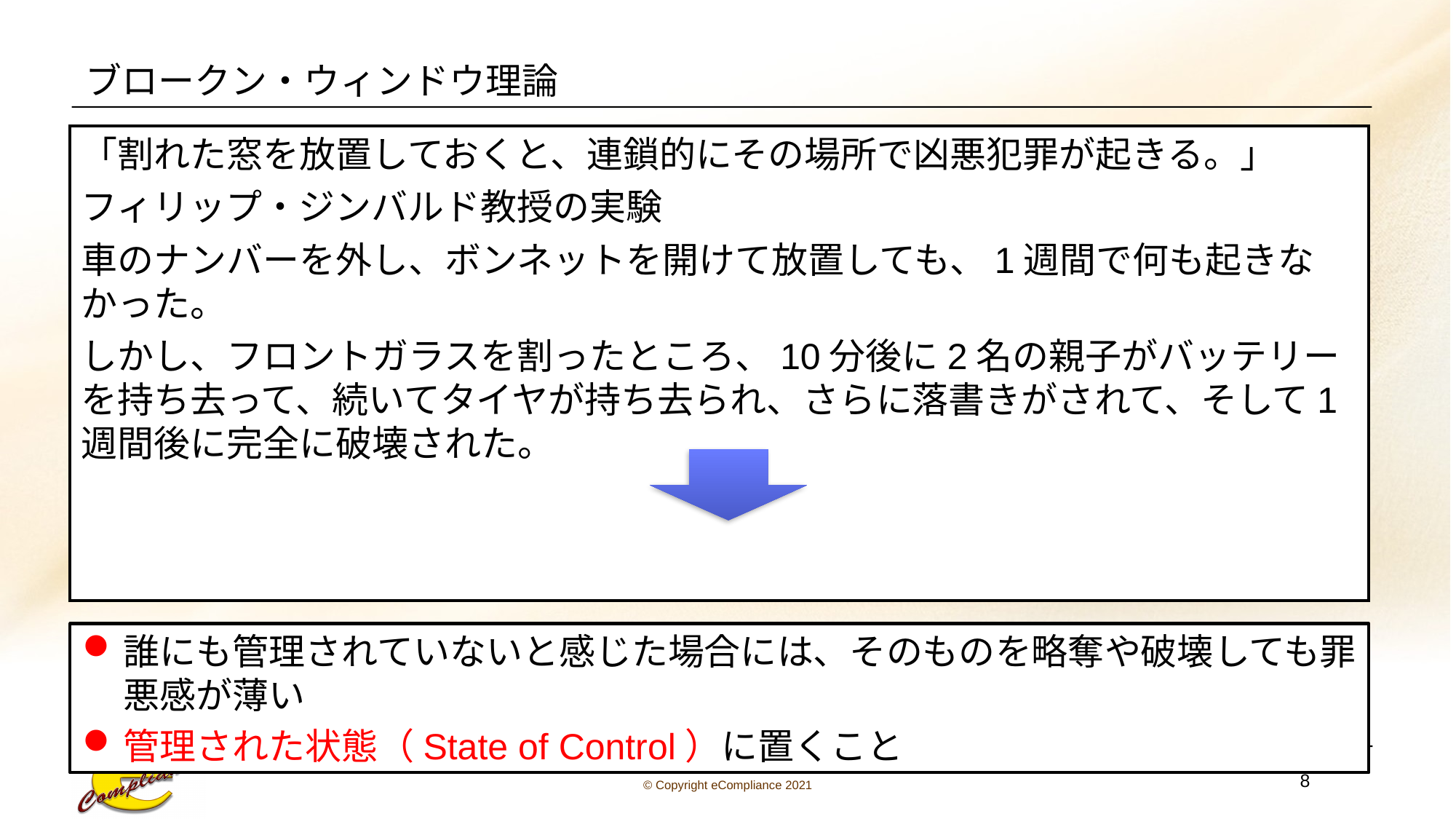

# ブロークン・ウィンドウ理論
「割れた窓を放置しておくと、連鎖的にその場所で凶悪犯罪が起きる。」
フィリップ・ジンバルド教授の実験
車のナンバーを外し、ボンネットを開けて放置しても、1週間で何も起きなかった。
しかし、フロントガラスを割ったところ、10分後に2名の親子がバッテリーを持ち去って、続いてタイヤが持ち去られ、さらに落書きがされて、そして1週間後に完全に破壊された。

誰にも管理されていないと感じた場合には、そのものを略奪や破壊しても罪悪感が薄い
管理された状態（State of Control）に置くこと